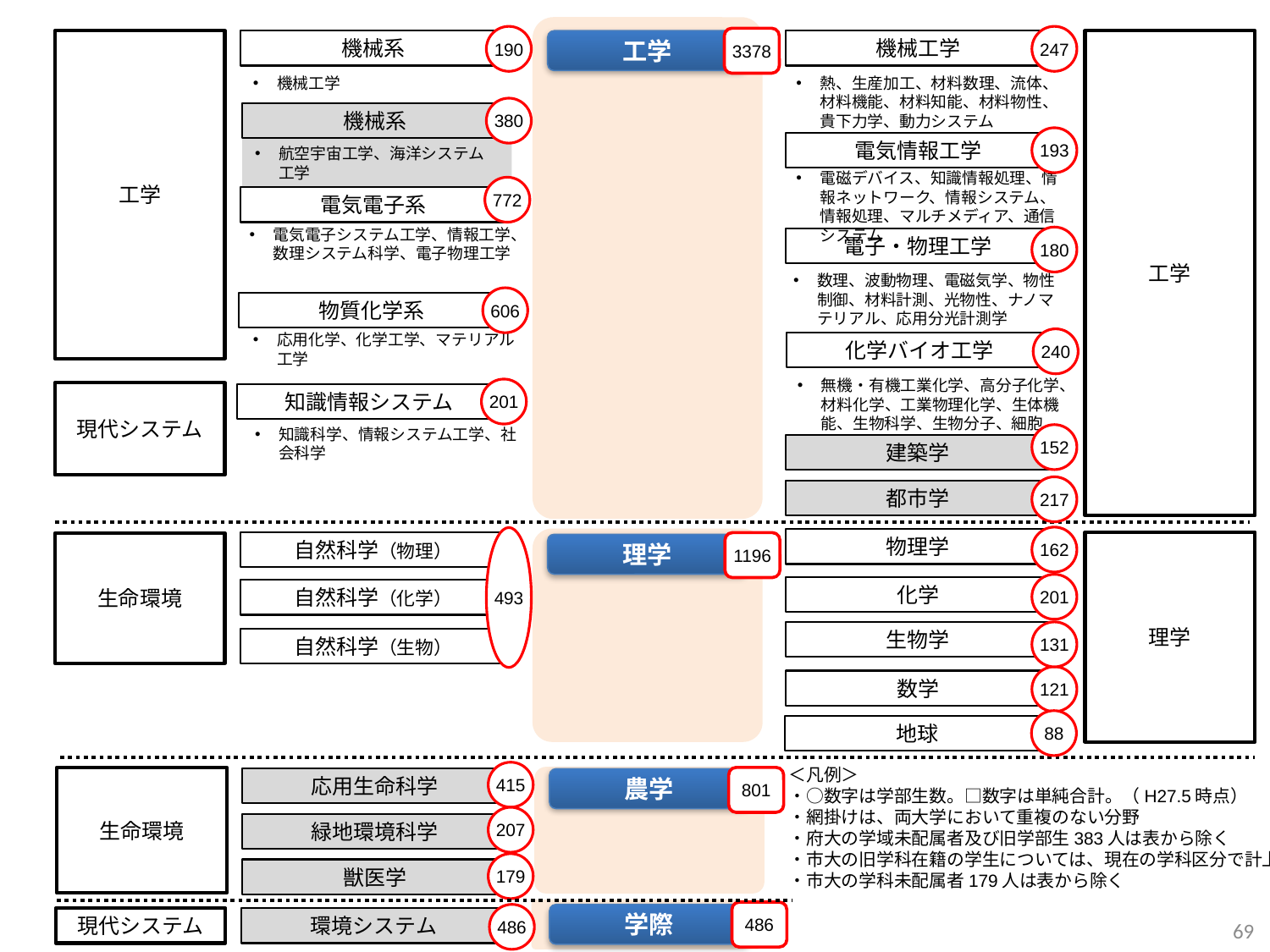

190
247
3378
工学
機械系
工学
機械工学
工学
熱、生産加工、材料数理、流体、材料機能、材料知能、材料物性、貴下力学、動力システム
機械工学
193
電気情報工学
電磁デバイス、知識情報処理、情報ネットワーク、情報システム、情報処理、マルチメディア、通信システム
772
電気電子系
電気電子システム工学、情報工学、数理システム科学、電子物理工学
180
電子・物理工学
数理、波動物理、電磁気学、物性制御、材料計測、光物性、ナノマテリアル、応用分光計測学
606
物質化学系
応用化学、化学工学、マテリアル工学
240
化学バイオ工学
無機・有機工業化学、高分子化学、材料化学、工業物理化学、生体機能、生物科学、生物分子、細胞
201
現代システム
知識情報システム
知識科学、情報システム工学、社会科学
152
建築学
217
都市学
380
機械系
航空宇宙工学、海洋システム工学
162
493

物理学
自然科学（物理）
理学
1196
生命環境
理学
201
化学
自然科学（化学）
生物学
131
自然科学（生物）
121
数学
88
地球
＜凡例＞
・○数字は学部生数。□数字は単純合計。（H27.5時点）
・網掛けは、両大学において重複のない分野
・府大の学域未配属者及び旧学部生383人は表から除く
・市大の旧学科在籍の学生については、現在の学科区分で計上
・市大の学科未配属者179人は表から除く
415

生命環境
801
応用生命科学
農学
207
緑地環境科学
179
獣医学

486
学際
486
現代システム
環境システム
69